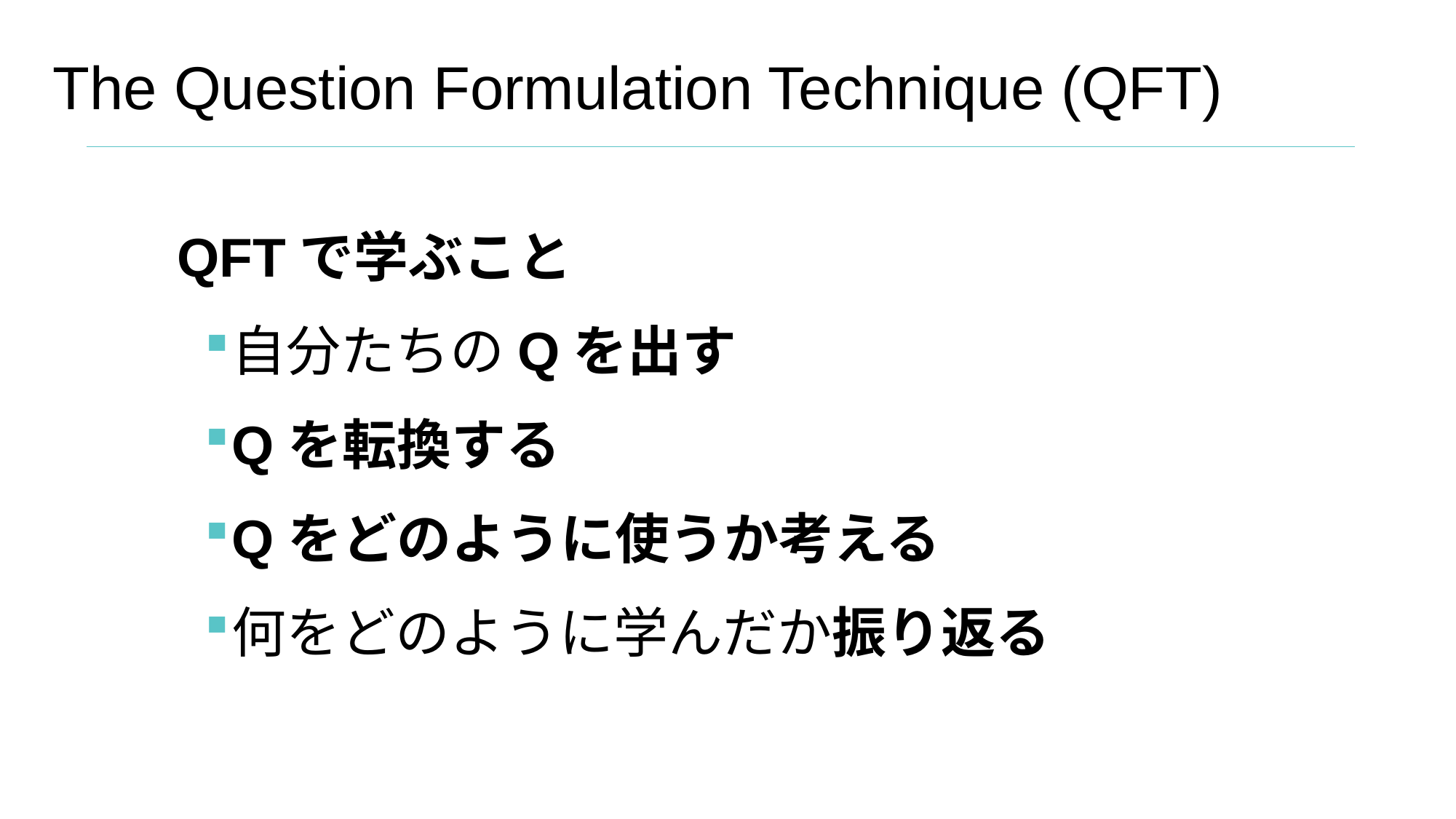

# The Question Formulation Technique (QFT)
QFTで学ぶこと
自分たちのQを出す
Qを転換する
Qをどのように使うか考える
何をどのように学んだか振り返る